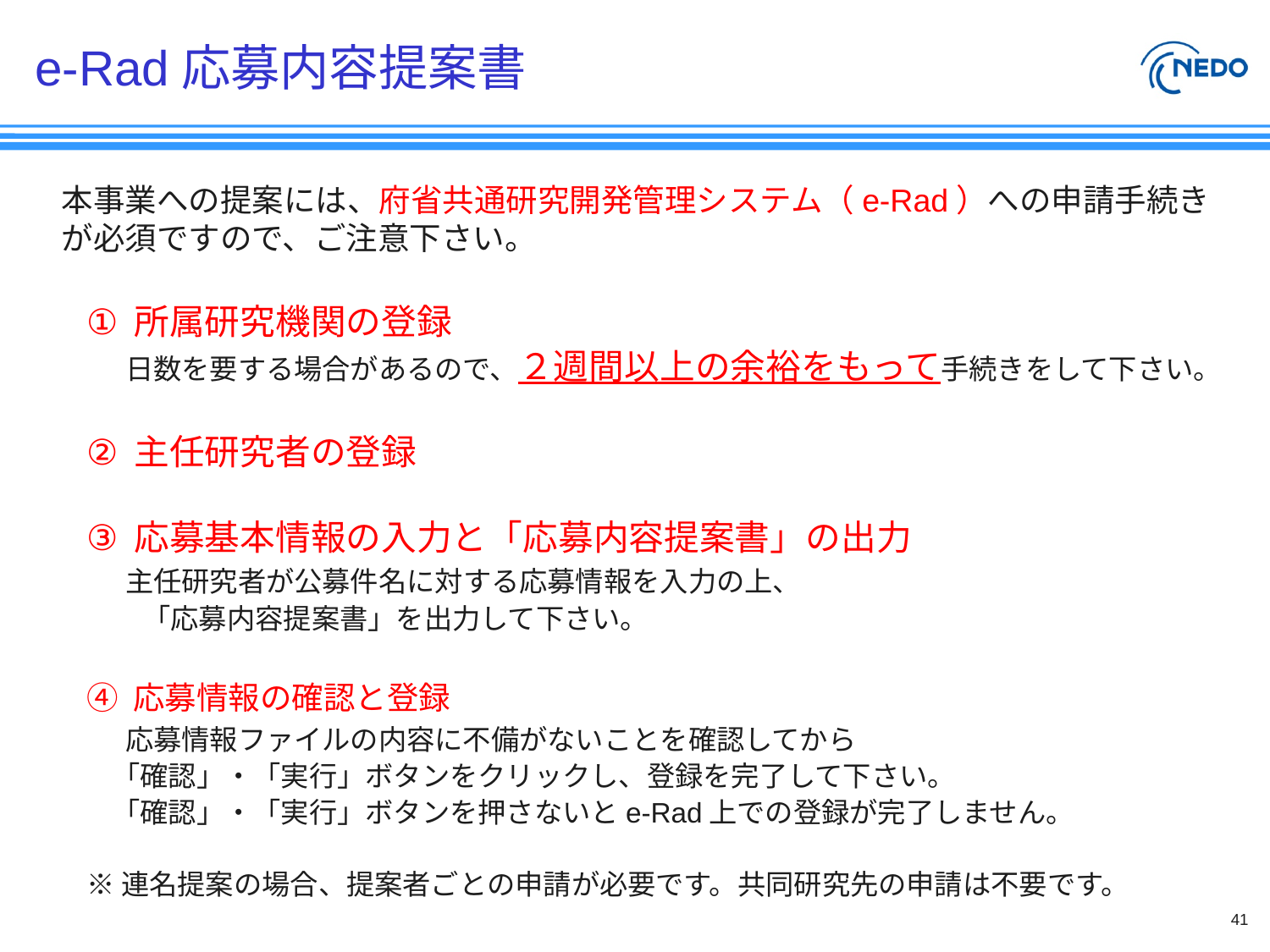

# e-Rad応募内容提案書
本事業への提案には、府省共通研究開発管理システム（e-Rad）への申請手続きが必須ですので、ご注意下さい。

所属研究機関の登録
　 日数を要する場合があるので、２週間以上の余裕をもって手続きをして下さい。

主任研究者の登録

応募基本情報の入力と「応募内容提案書」の出力
　 主任研究者が公募件名に対する応募情報を入力の上、
　　「応募内容提案書」を出力して下さい。

④ 応募情報の確認と登録
　 応募情報ファイルの内容に不備がないことを確認してから
   「確認」・「実行」ボタンをクリックし、登録を完了して下さい。
   「確認」・「実行」ボタンを押さないとe-Rad上での登録が完了しません。

※連名提案の場合、提案者ごとの申請が必要です。共同研究先の申請は不要です。
41